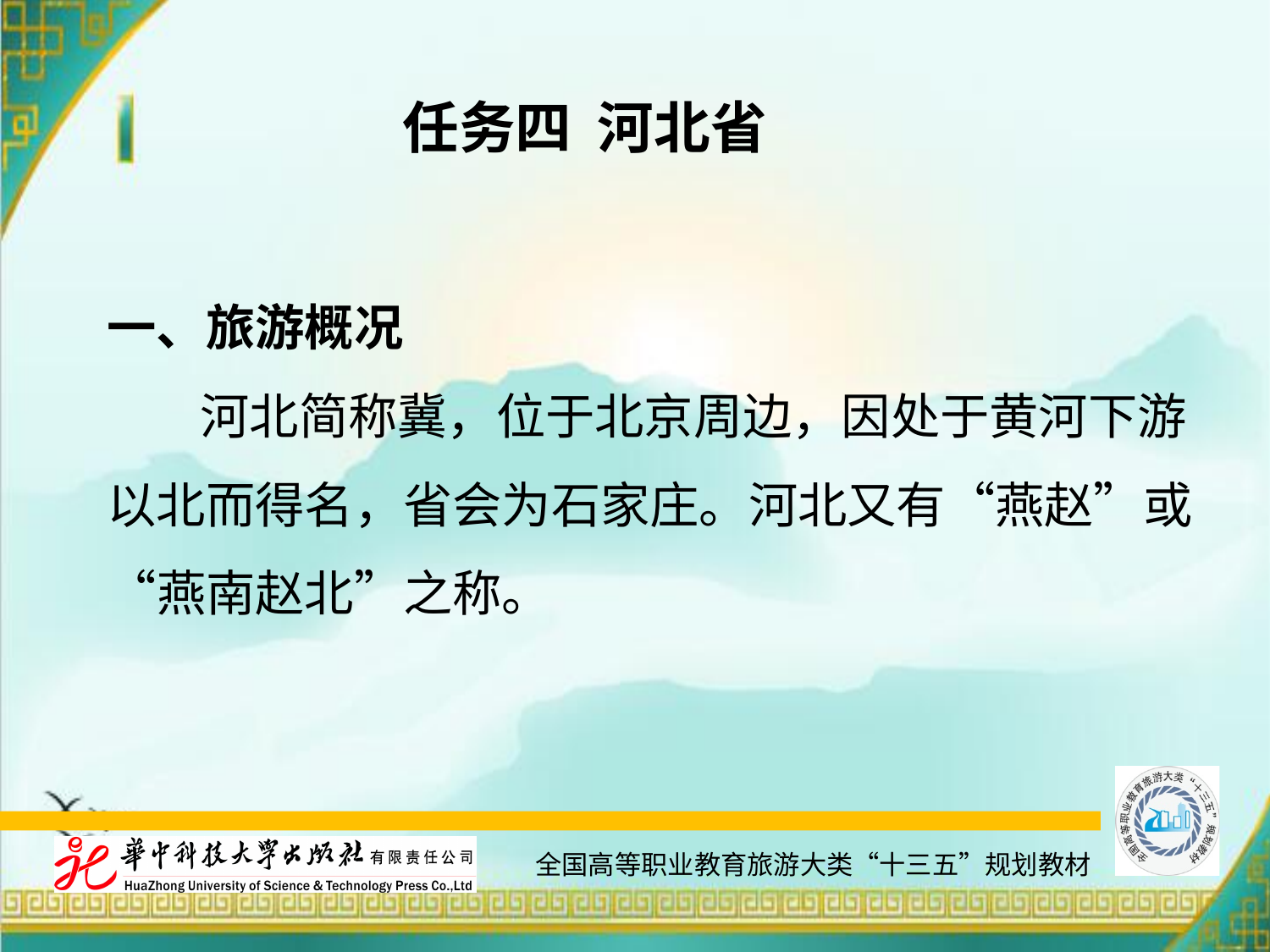

任务四  河北省
一、旅游概况
    河北简称冀，位于北京周边，因处于黄河下游以北而得名，省会为石家庄。河北又有“燕赵”或“燕南赵北”之称。